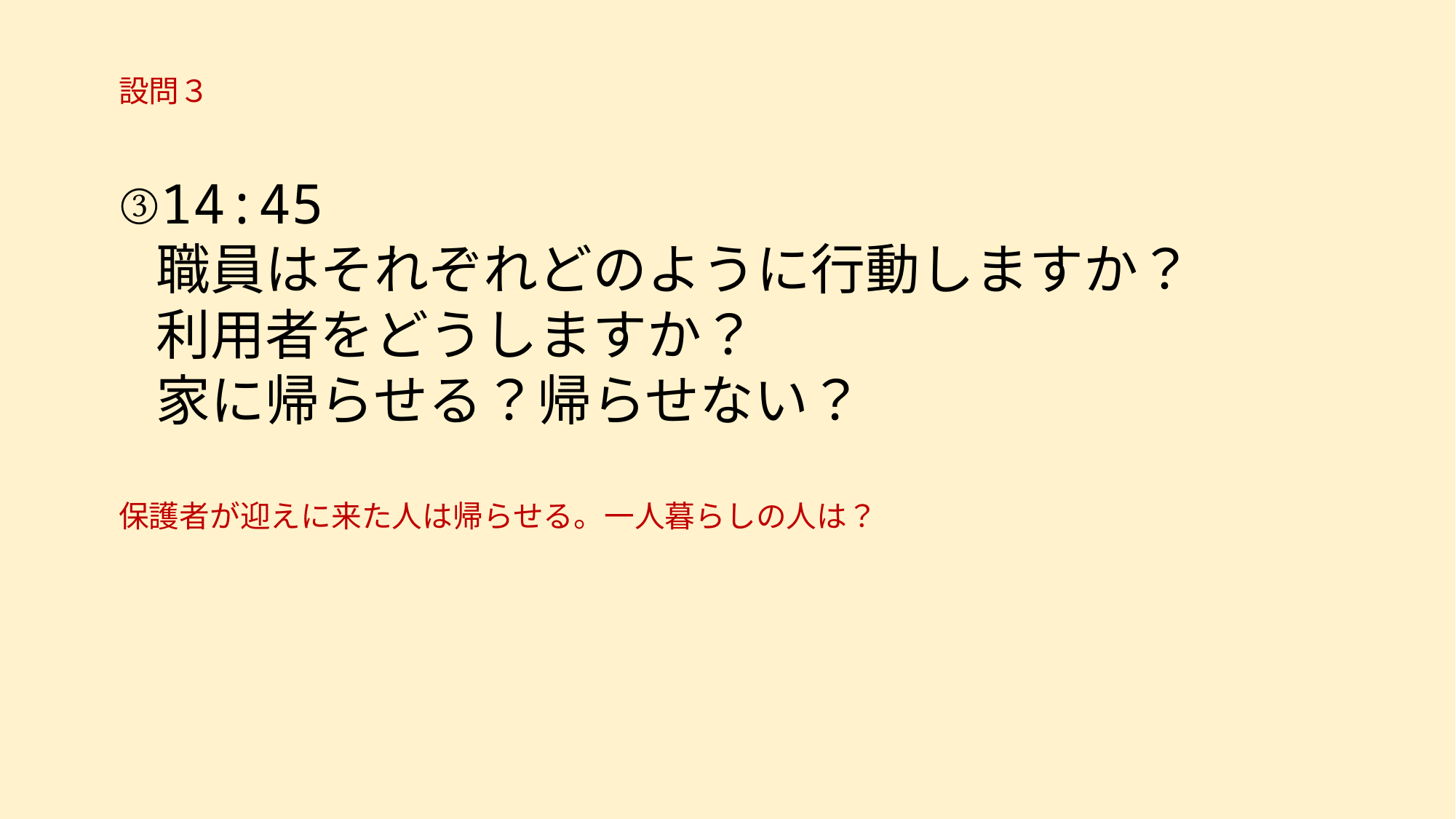

設問３
③14:45
  職員はそれぞれどのように行動しますか？
  利用者をどうしますか？
  家に帰らせる？帰らせない？

保護者が迎えに来た人は帰らせる。一人暮らしの人は？